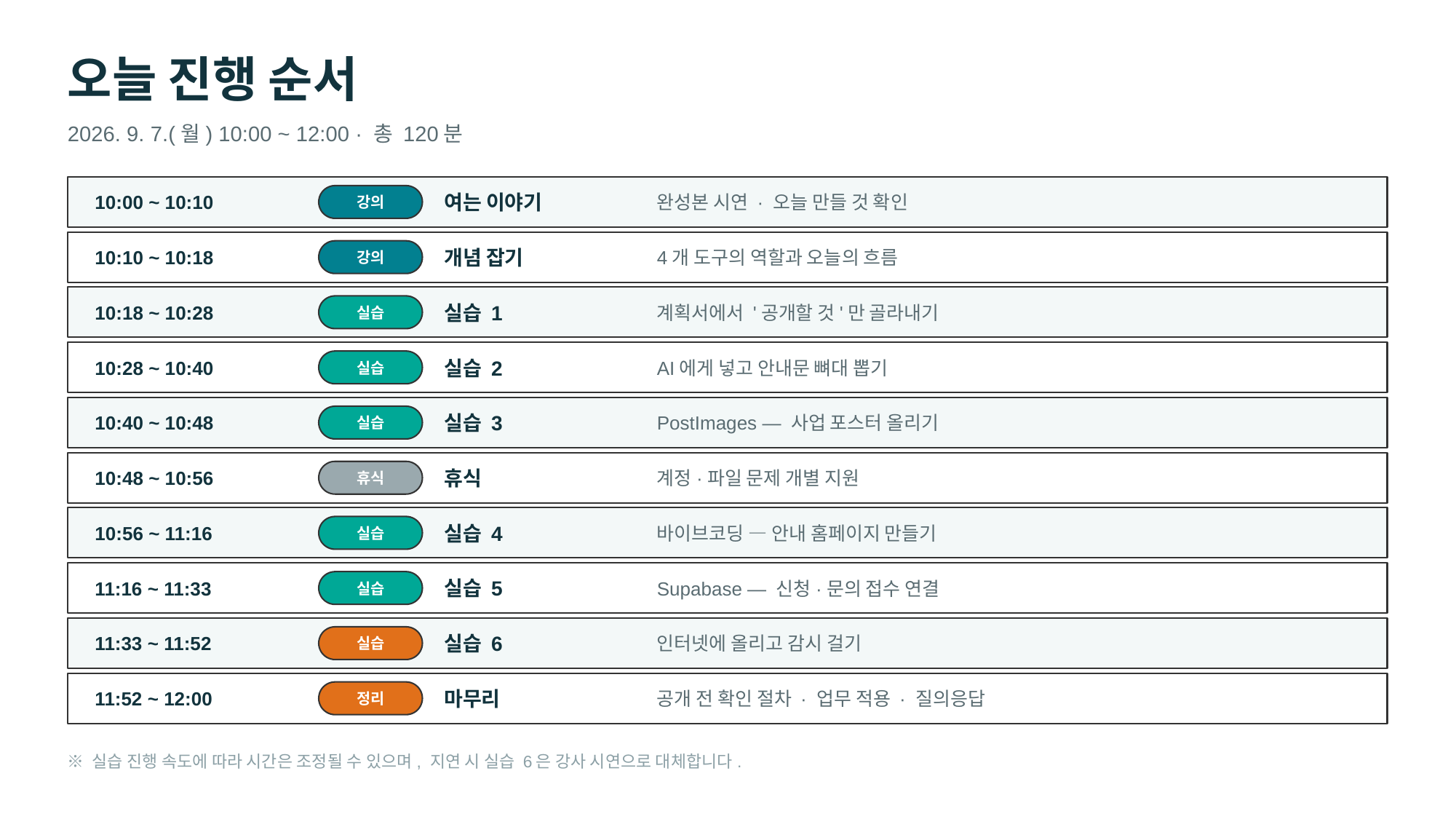

오늘 진행 순서
2026. 9. 7.(월) 10:00 ~ 12:00 · 총 120분

10:00 ~ 10:10
여는 이야기
완성본 시연 · 오늘 만들 것 확인

강의

10:10 ~ 10:18
개념 잡기
4개 도구의 역할과 오늘의 흐름

강의

10:18 ~ 10:28
실습 1
계획서에서 '공개할 것'만 골라내기

실습

10:28 ~ 10:40
실습 2
AI에게 넣고 안내문 뼈대 뽑기

실습

10:40 ~ 10:48
실습 3
PostImages — 사업 포스터 올리기

실습

10:48 ~ 10:56
휴식
계정·파일 문제 개별 지원

휴식

10:56 ~ 11:16
실습 4
바이브코딩 — 안내 홈페이지 만들기

실습

11:16 ~ 11:33
실습 5
Supabase — 신청·문의 접수 연결

실습

11:33 ~ 11:52
실습 6
인터넷에 올리고 감시 걸기

실습

11:52 ~ 12:00
마무리
공개 전 확인 절차 · 업무 적용 · 질의응답

정리
※ 실습 진행 속도에 따라 시간은 조정될 수 있으며, 지연 시 실습 6은 강사 시연으로 대체합니다.